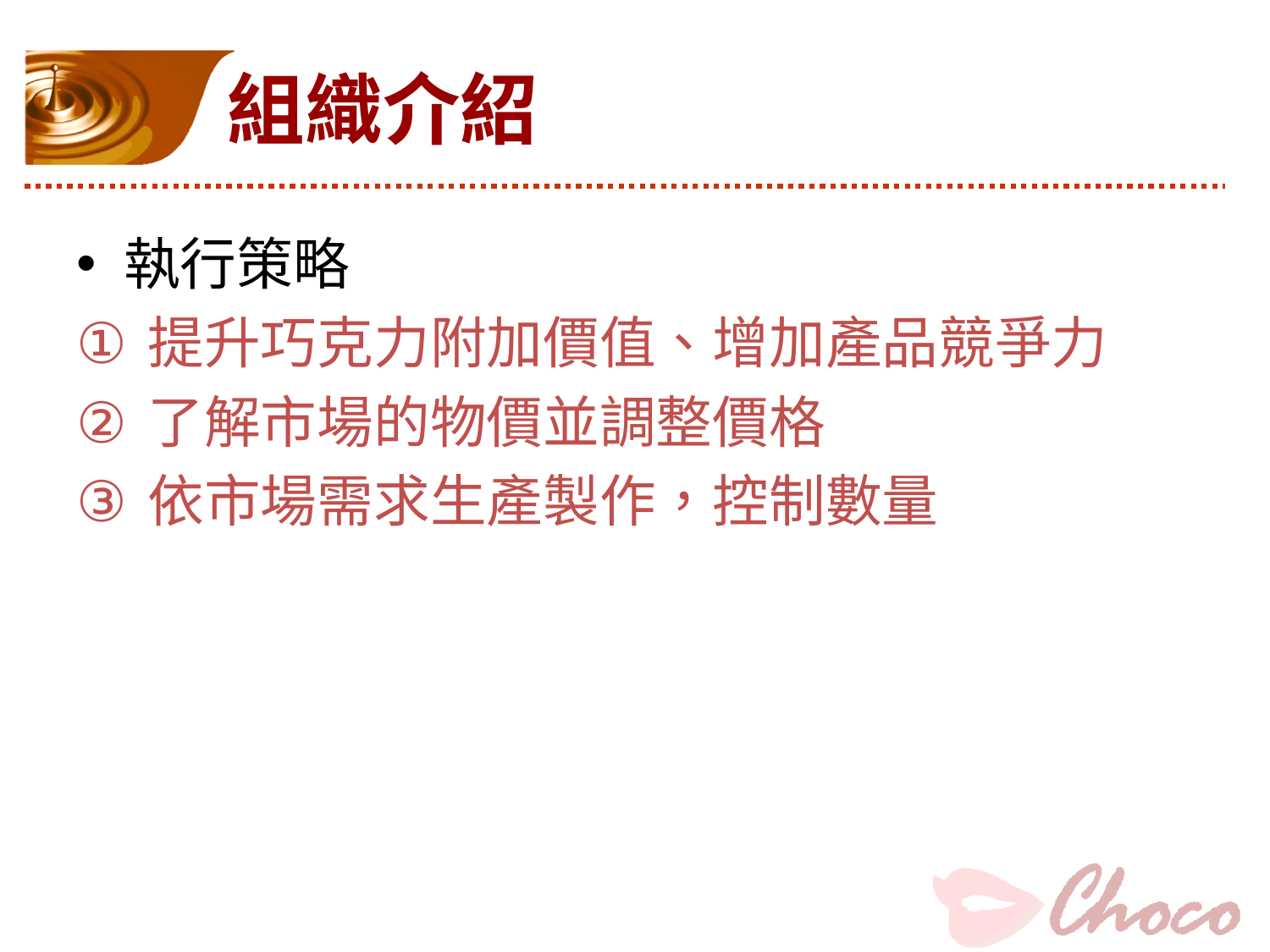

# 組織介紹
執行策略
提升巧克力附加價值、增加產品競爭力
了解市場的物價並調整價格
依市場需求生產製作，控制數量